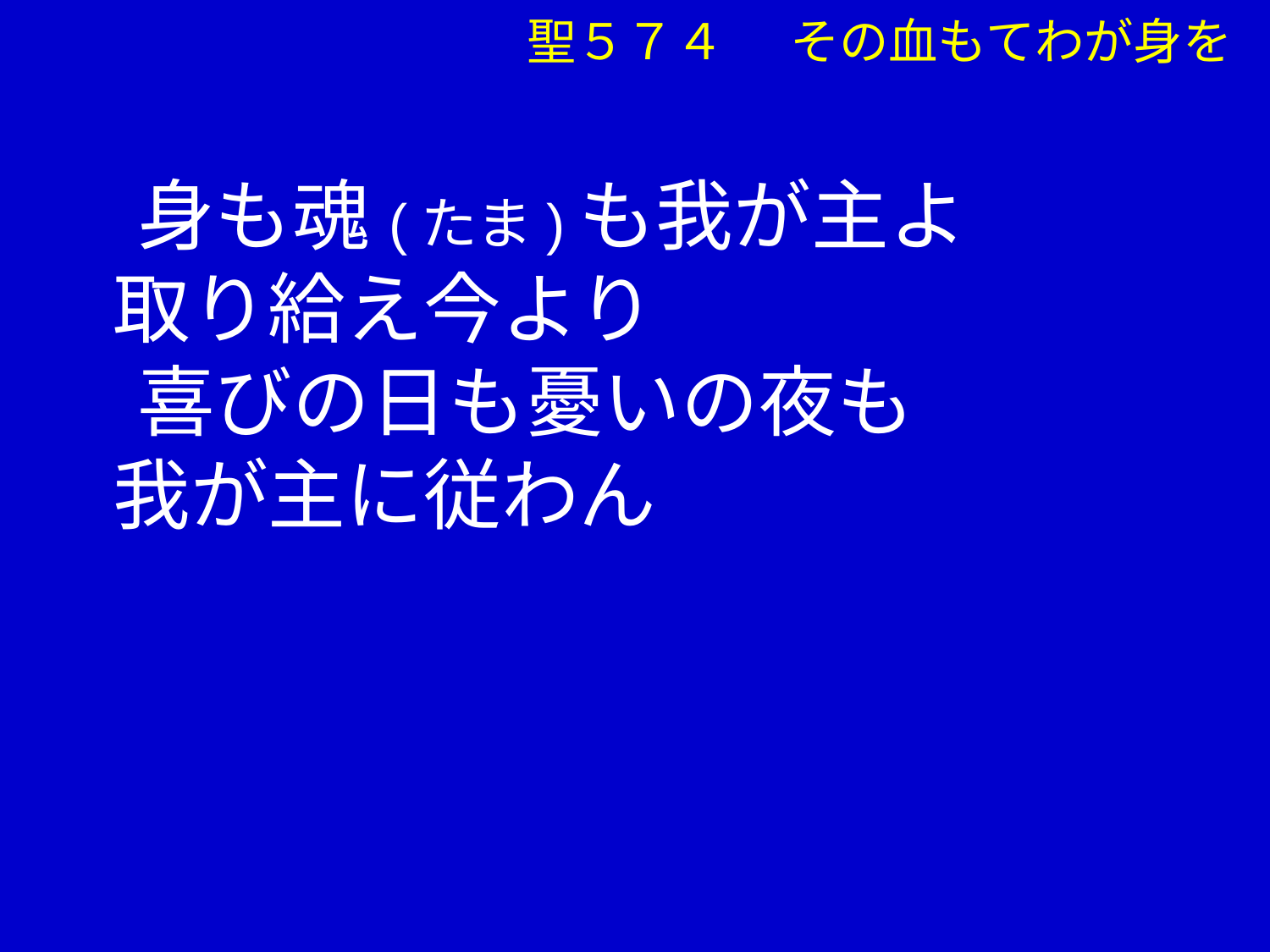

聖５７４      その血もてわが身を
　  身も魂(たま)も我が主よ
    取り給え今より
　  喜びの日も憂いの夜も
    我が主に従わん